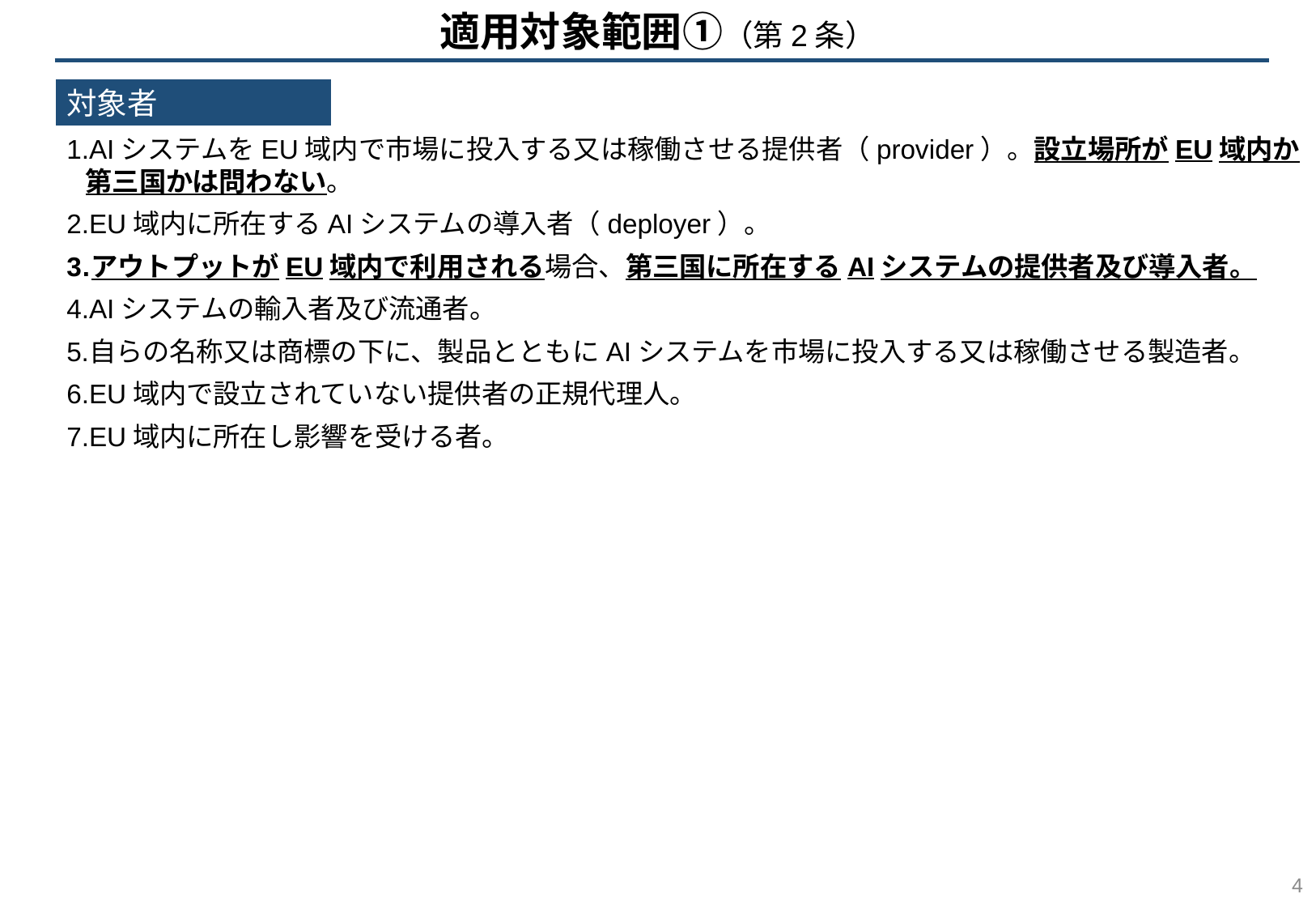

適用対象範囲①（第2条）
対象者
AIシステムをEU域内で市場に投入する又は稼働させる提供者（provider）。設立場所がEU域内か第三国かは問わない。
EU域内に所在するAIシステムの導入者（deployer）。
アウトプットがEU域内で利用される場合、第三国に所在するAIシステムの提供者及び導入者。
AIシステムの輸入者及び流通者。
自らの名称又は商標の下に、製品とともにAIシステムを市場に投入する又は稼働させる製造者。
EU域内で設立されていない提供者の正規代理人。
EU域内に所在し影響を受ける者。
4